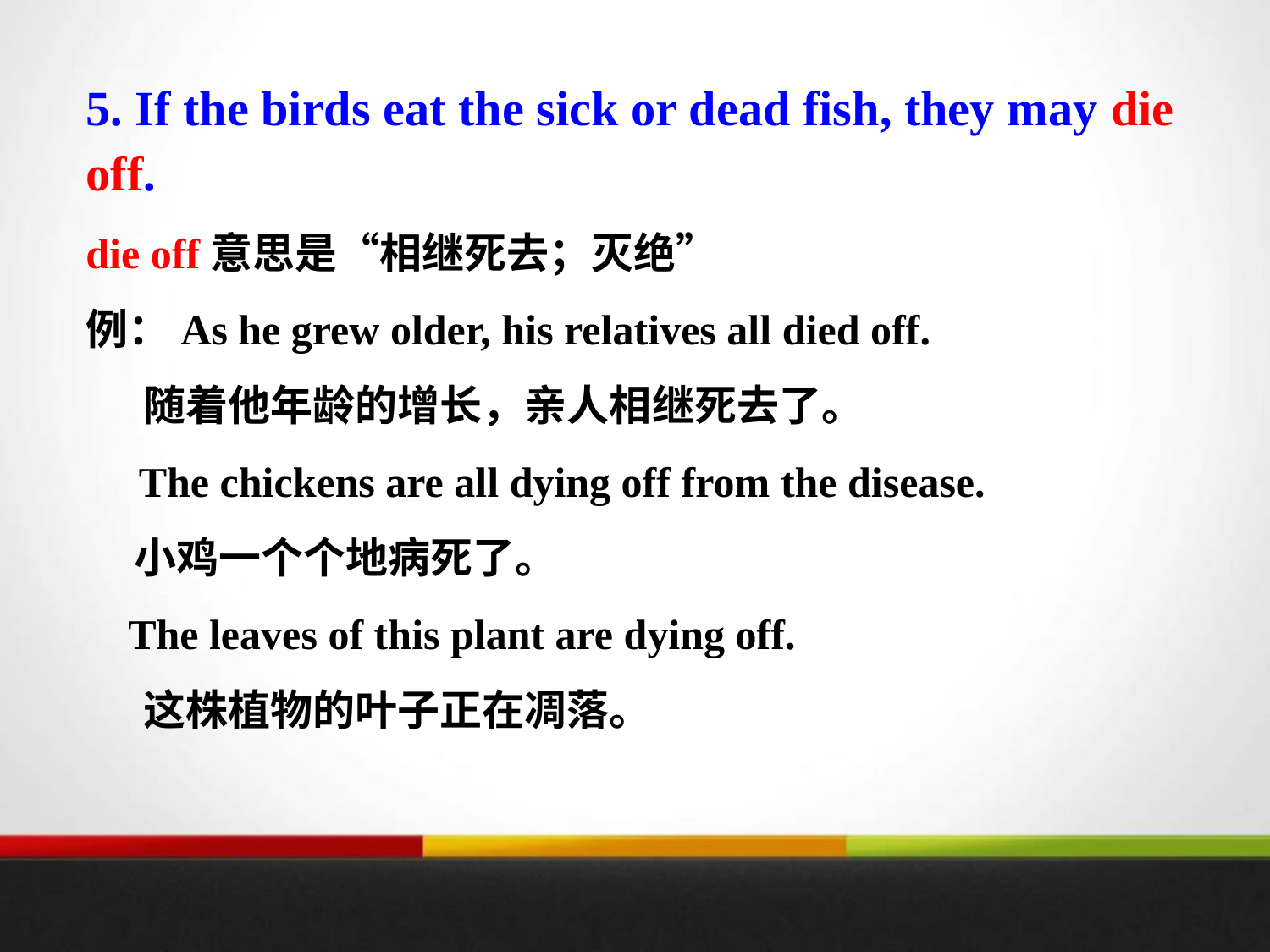

5. If the birds eat the sick or dead fish, they may die off.
die off意思是“相继死去；灭绝”
例：As he grew older, his relatives all died off.
     随着他年龄的增长，亲人相继死去了。
     The chickens are all dying off from the disease.
    小鸡一个个地病死了。
    The leaves of this plant are dying off.
     这株植物的叶子正在凋落。